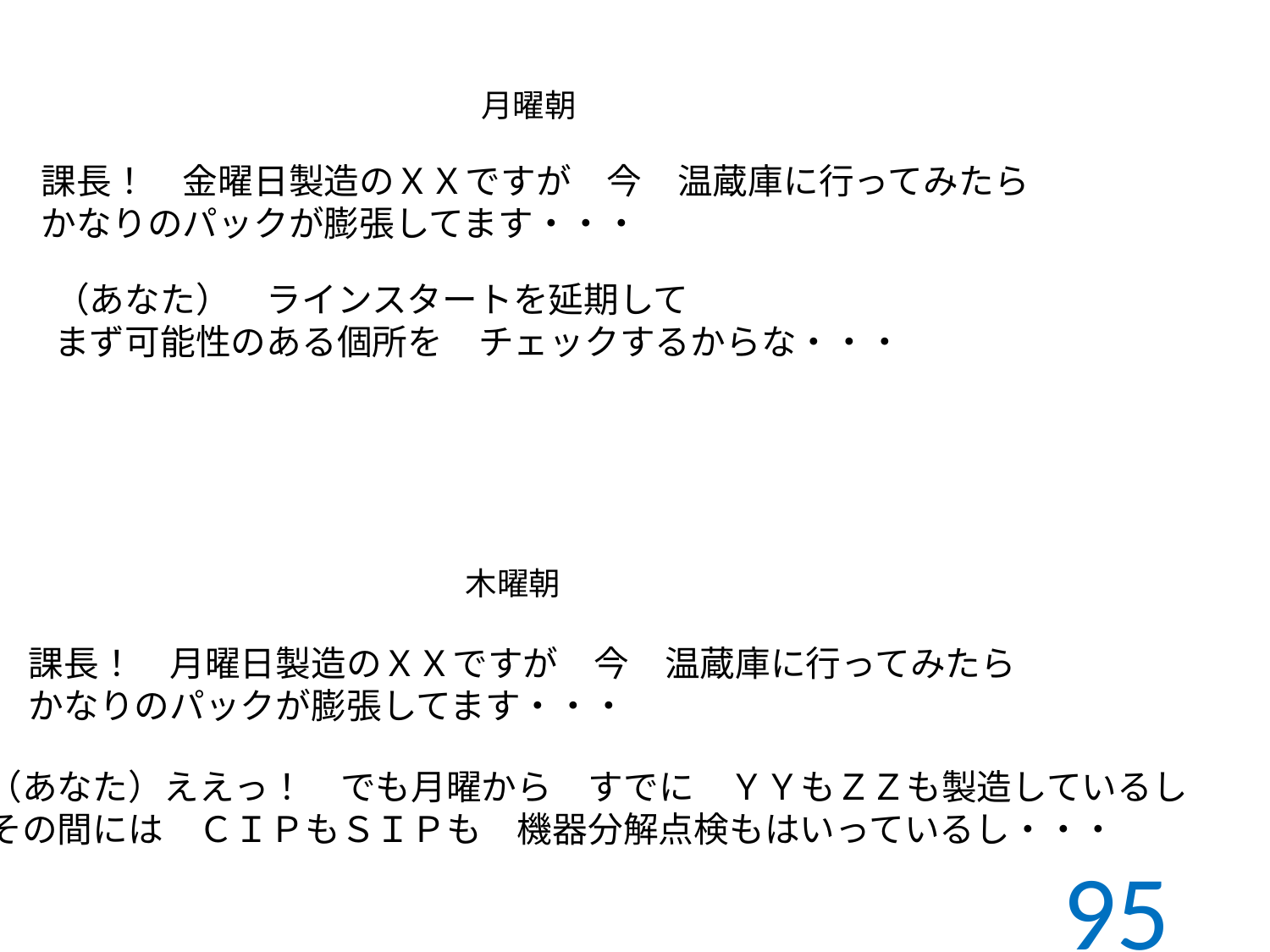

月曜朝
課長！　金曜日製造のＸＸですが　今　温蔵庫に行ってみたら
かなりのパックが膨張してます・・・
（あなた）　ラインスタートを延期して
まず可能性のある個所を　チェックするからな・・・
木曜朝
課長！　月曜日製造のＸＸですが　今　温蔵庫に行ってみたら
かなりのパックが膨張してます・・・
（あなた）ええっ！　でも月曜から　すでに　ＹＹもＺＺも製造しているし
その間には　ＣＩＰもＳＩＰも　機器分解点検もはいっているし・・・
95